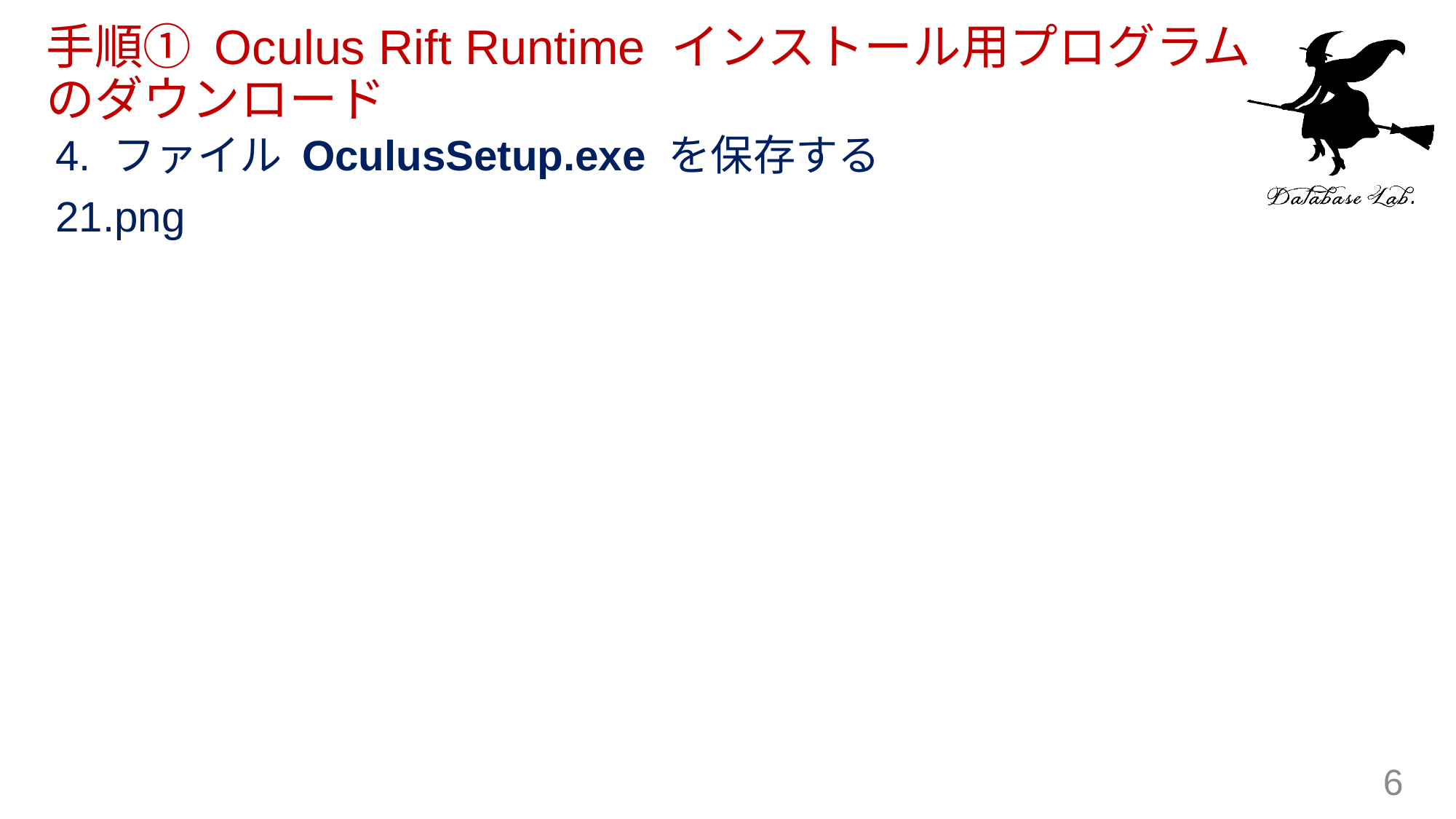

# 手順① Oculus Rift Runtime インストール用プログラムのダウンロード
4. ファイル OculusSetup.exe を保存する
21.png

6